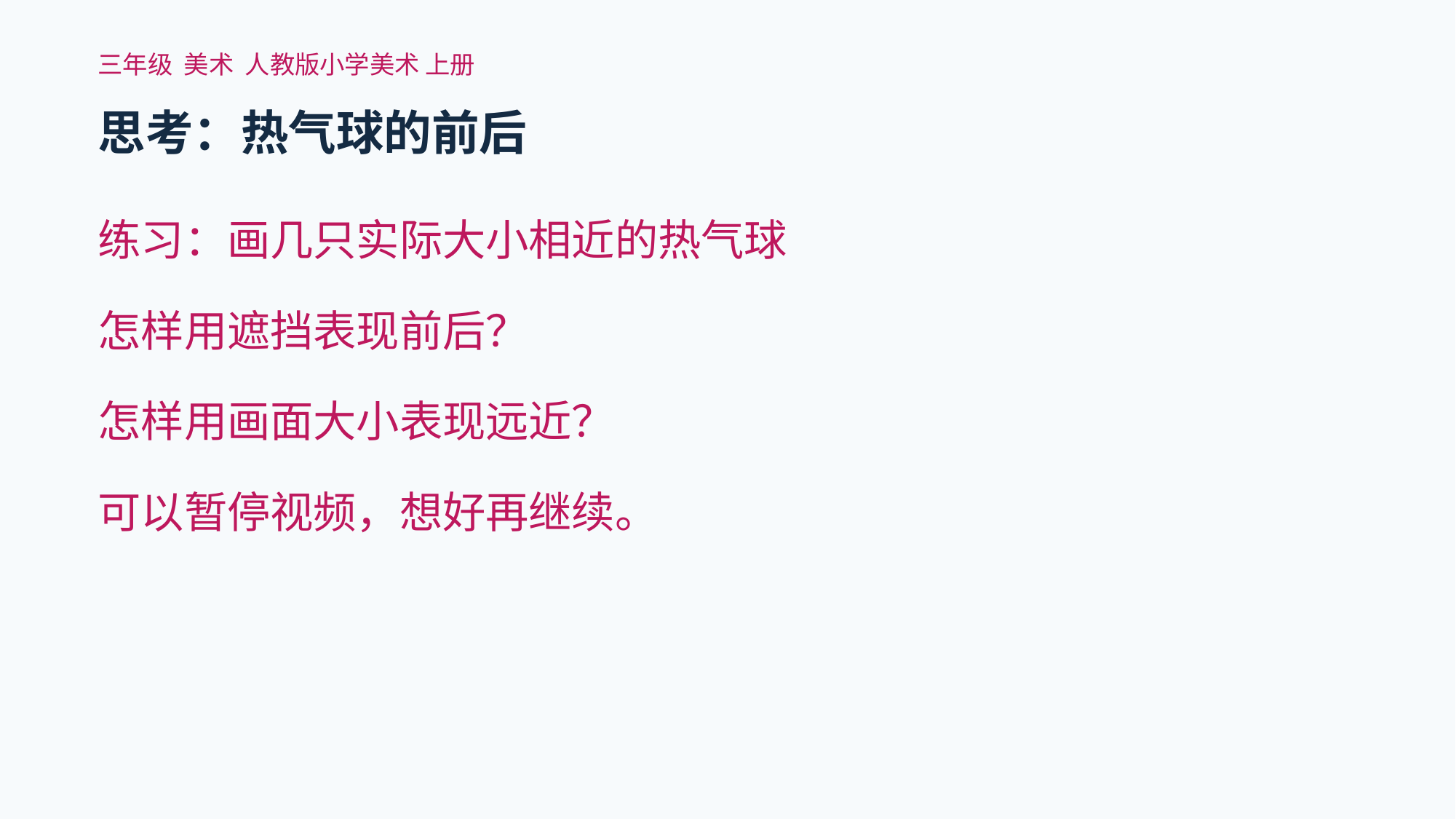

三年级  美术  人教版小学美术 上册
思考：热气球的前后
练习：画几只实际大小相近的热气球
怎样用遮挡表现前后？
怎样用画面大小表现远近？
可以暂停视频，想好再继续。